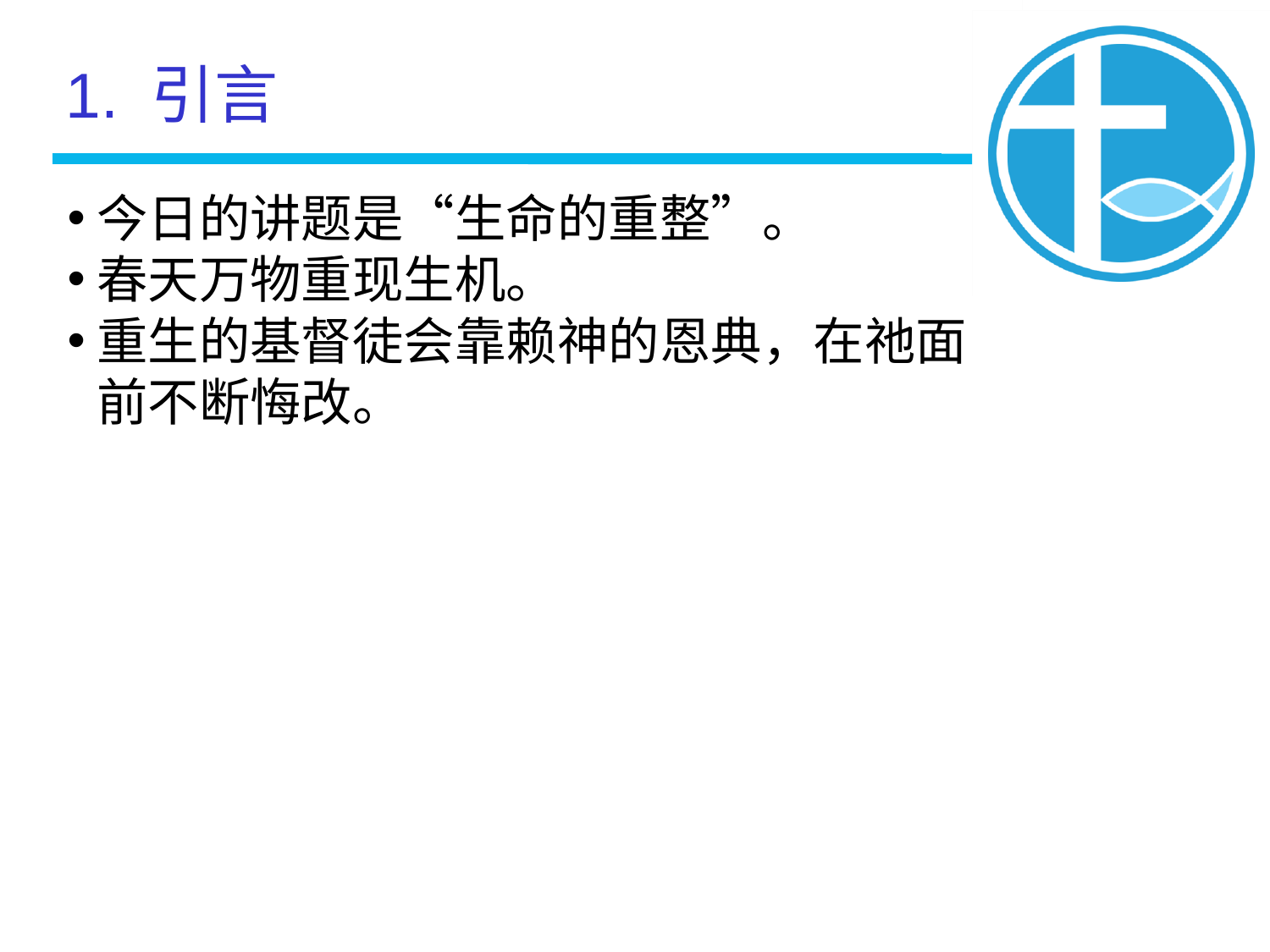

1. 引言
今日的讲题是“生命的重整”。
春天万物重现生机。
重生的基督徒会靠赖神的恩典，在祂面前不断悔改。